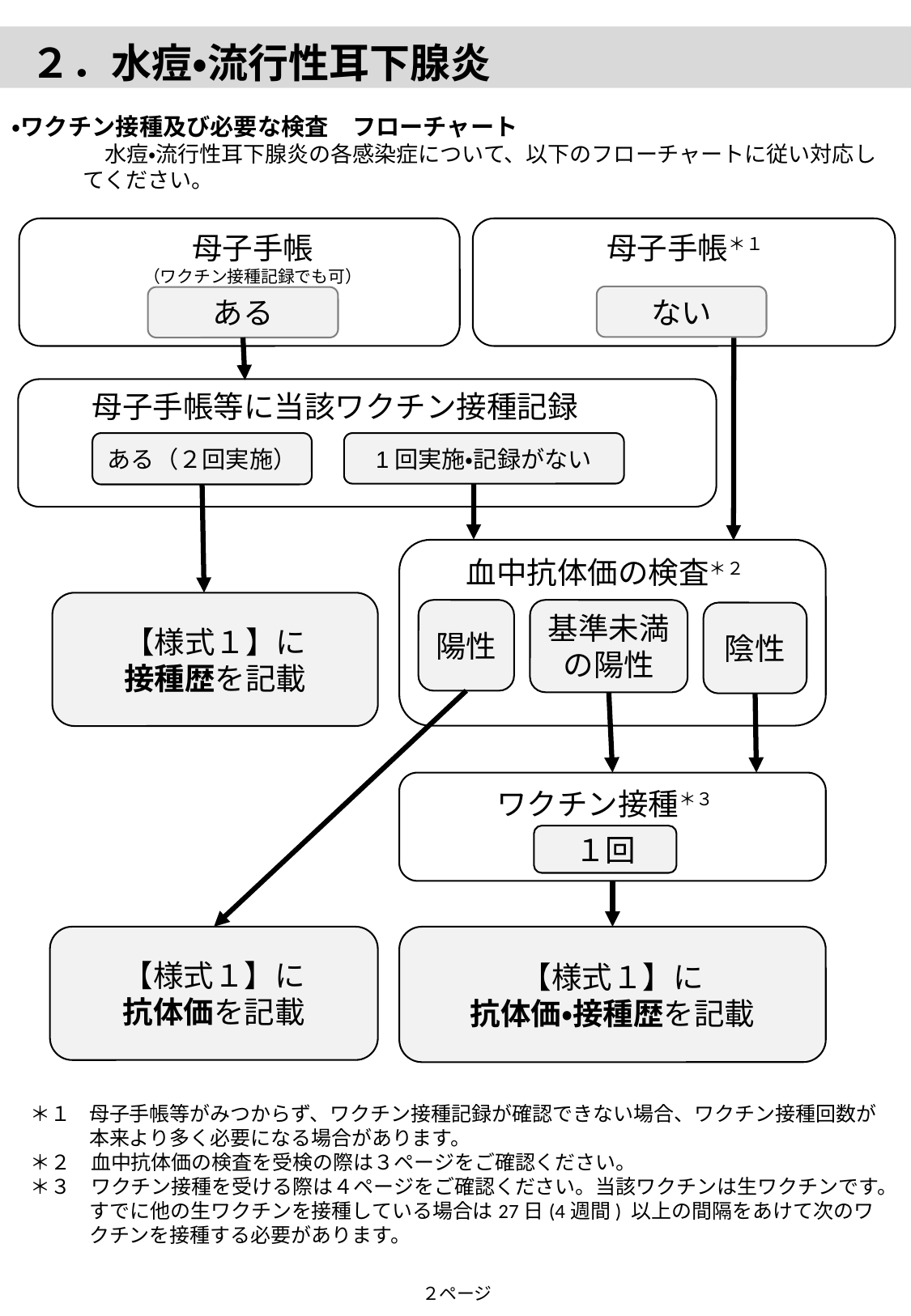

２．水痘・流行性耳下腺炎
・ワクチン接種及び必要な検査　フローチャート
　水痘・流行性耳下腺炎の各感染症について、以下のフローチャートに従い対応してください。

母子手帳
（ワクチン接種記録でも可）
母子手帳＊１
ない
ある

母子手帳等に当該ワクチン接種記録
ある（２回実施）
1回実施・記録がない

血中抗体価の検査＊２
陽性
基準未満
の陽性
陰性

ワクチン接種＊３
１回
【様式１】に
抗体価・接種歴を記載
【様式１】に
接種歴を記載
【様式１】に
抗体価を記載
＊１	母子手帳等がみつからず、ワクチン接種記録が確認できない場合、ワクチン接種回数が本来より多く必要になる場合があります。
＊２　血中抗体価の検査を受検の際は３ページをご確認ください。
＊３　ワクチン接種を受ける際は４ページをご確認ください。当該ワクチンは生ワクチンです。すでに他の生ワクチンを接種している場合は27日(4週間) 以上の間隔をあけて次のワクチンを接種する必要があります。
２ページ